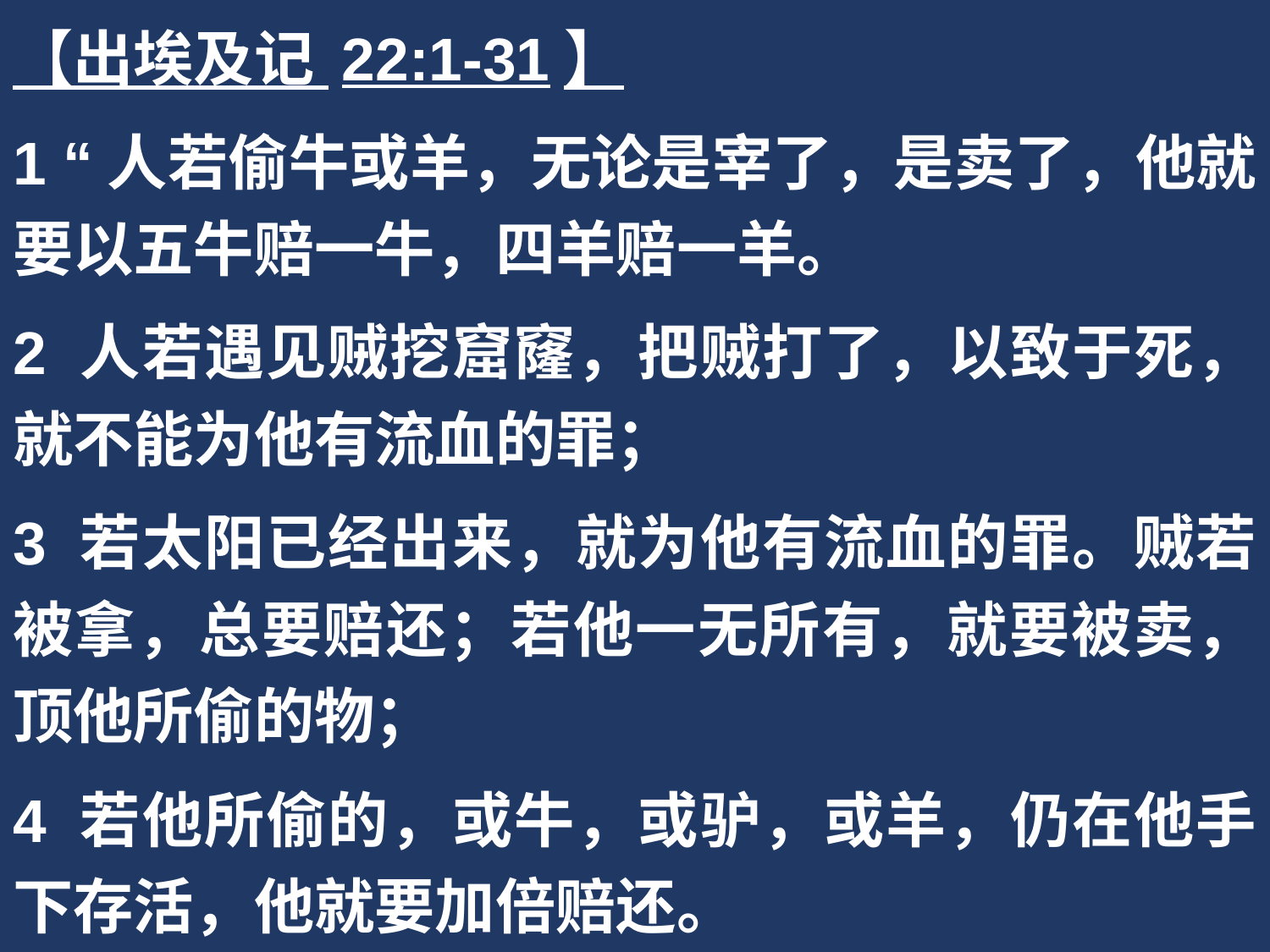

【出埃及记 22:1-31】
1 “人若偷牛或羊，无论是宰了，是卖了，他就要以五牛赔一牛，四羊赔一羊。
2 人若遇见贼挖窟窿，把贼打了，以致于死，就不能为他有流血的罪；
3 若太阳已经出来，就为他有流血的罪。贼若被拿，总要赔还；若他一无所有，就要被卖，顶他所偷的物；
4 若他所偷的，或牛，或驴，或羊，仍在他手下存活，他就要加倍赔还。